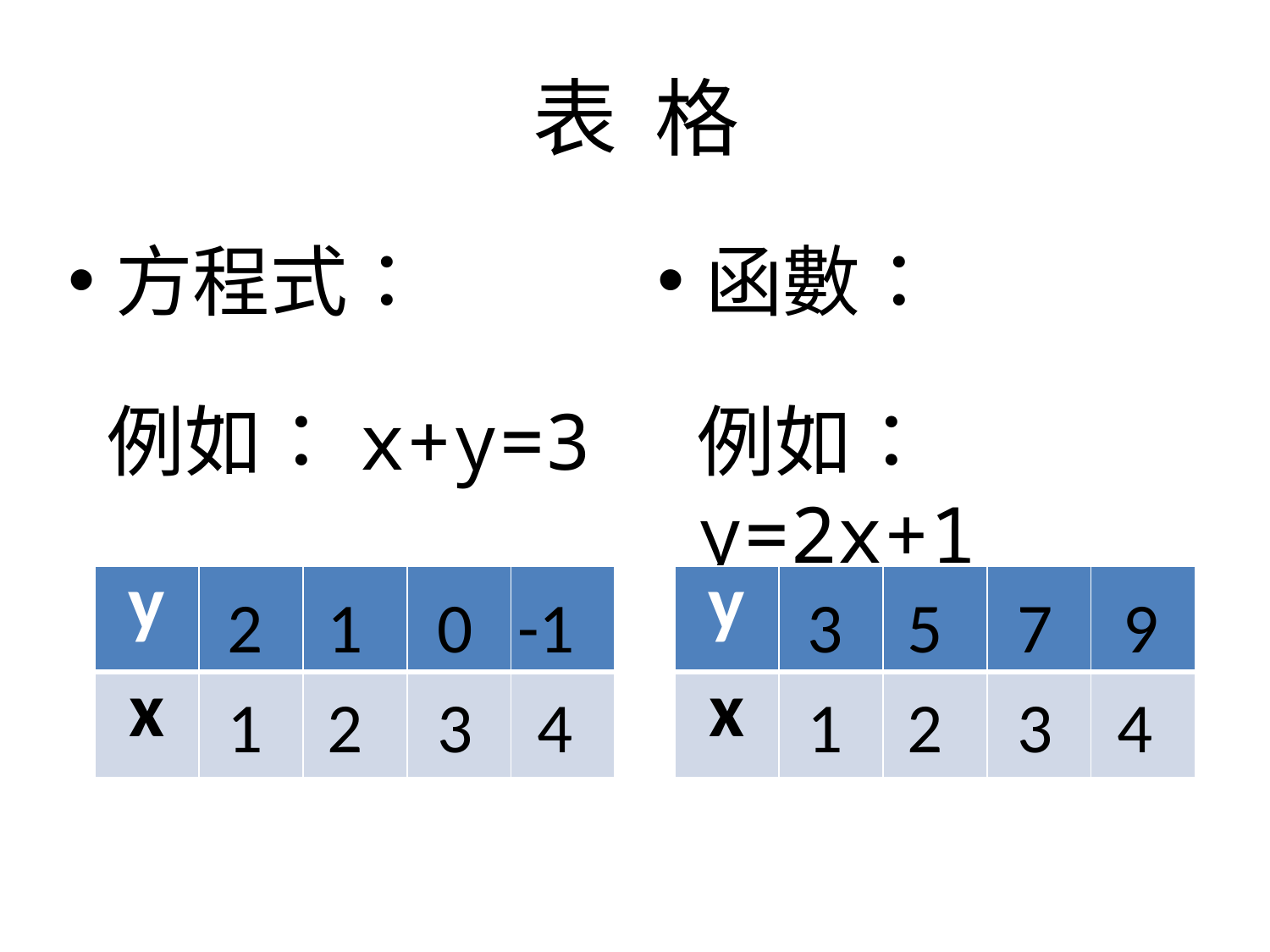

# 表  格
函數：
方程式：
例如：x+y=3
例如：y=2x+1
| y |  |  |  |  |
| --- | --- | --- | --- | --- |
| x |  |  |  |  |
| y |  |  |  |  |
| --- | --- | --- | --- | --- |
| x |  |  |  |  |
2
1
0
-1
3
5
7
 9
1
2
3
4
1
2
3
4